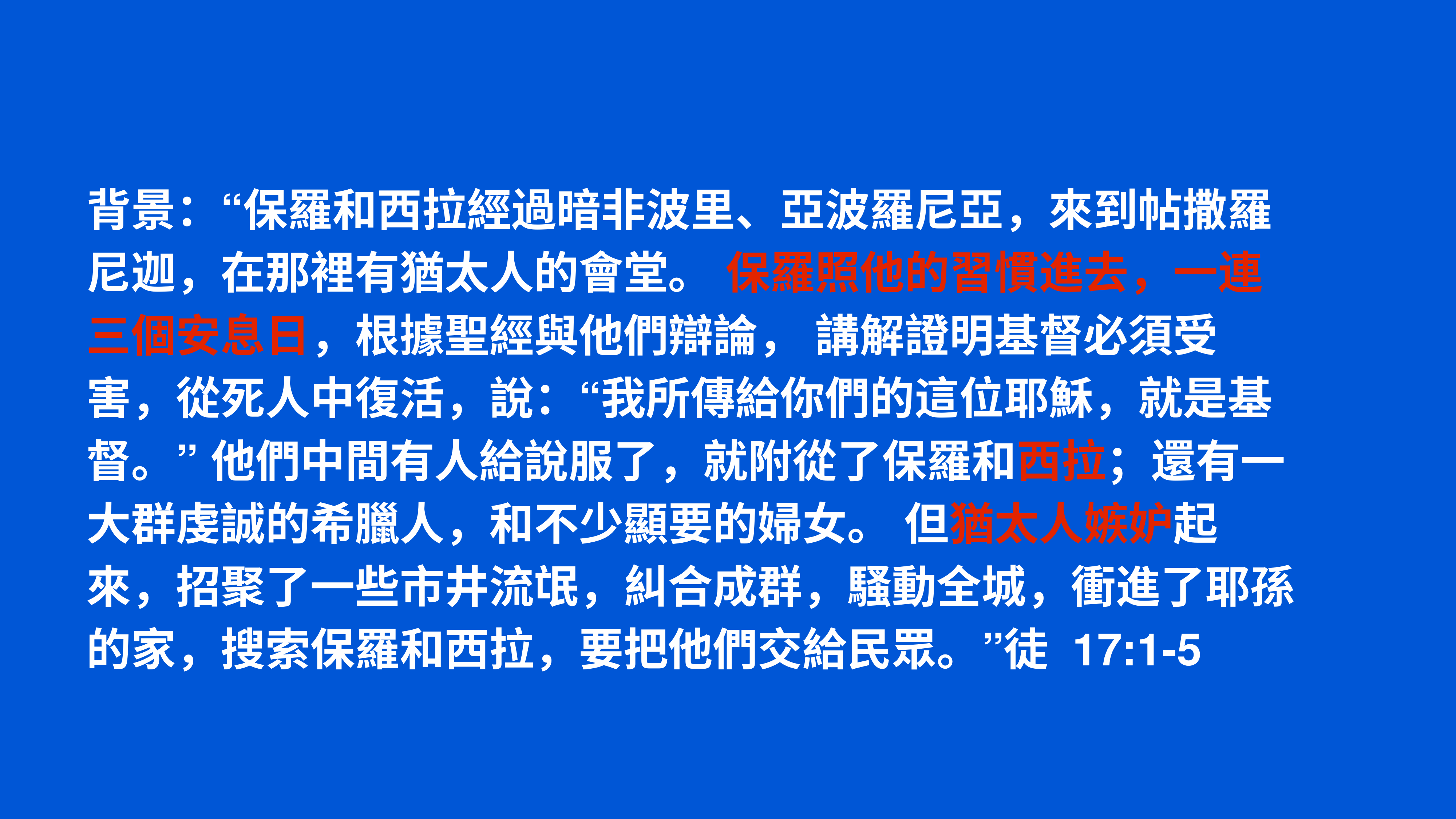

背景：“保羅和西拉經過暗非波里、亞波羅尼亞，來到帖撒羅尼迦，在那裡有猶太人的會堂。 保羅照他的習慣進去，一連三個安息日，根據聖經與他們辯論， 講解證明基督必須受害，從死人中復活，說：“我所傳給你們的這位耶穌，就是基督。” 他們中間有人給說服了，就附從了保羅和西拉；還有一大群虔誠的希臘人，和不少顯要的婦女。 但猶太人嫉妒起來，招聚了一些市井流氓，糾合成群，騷動全城，衝進了耶孫的家，搜索保羅和西拉，要把他們交給民眾。”徒 17:1-5